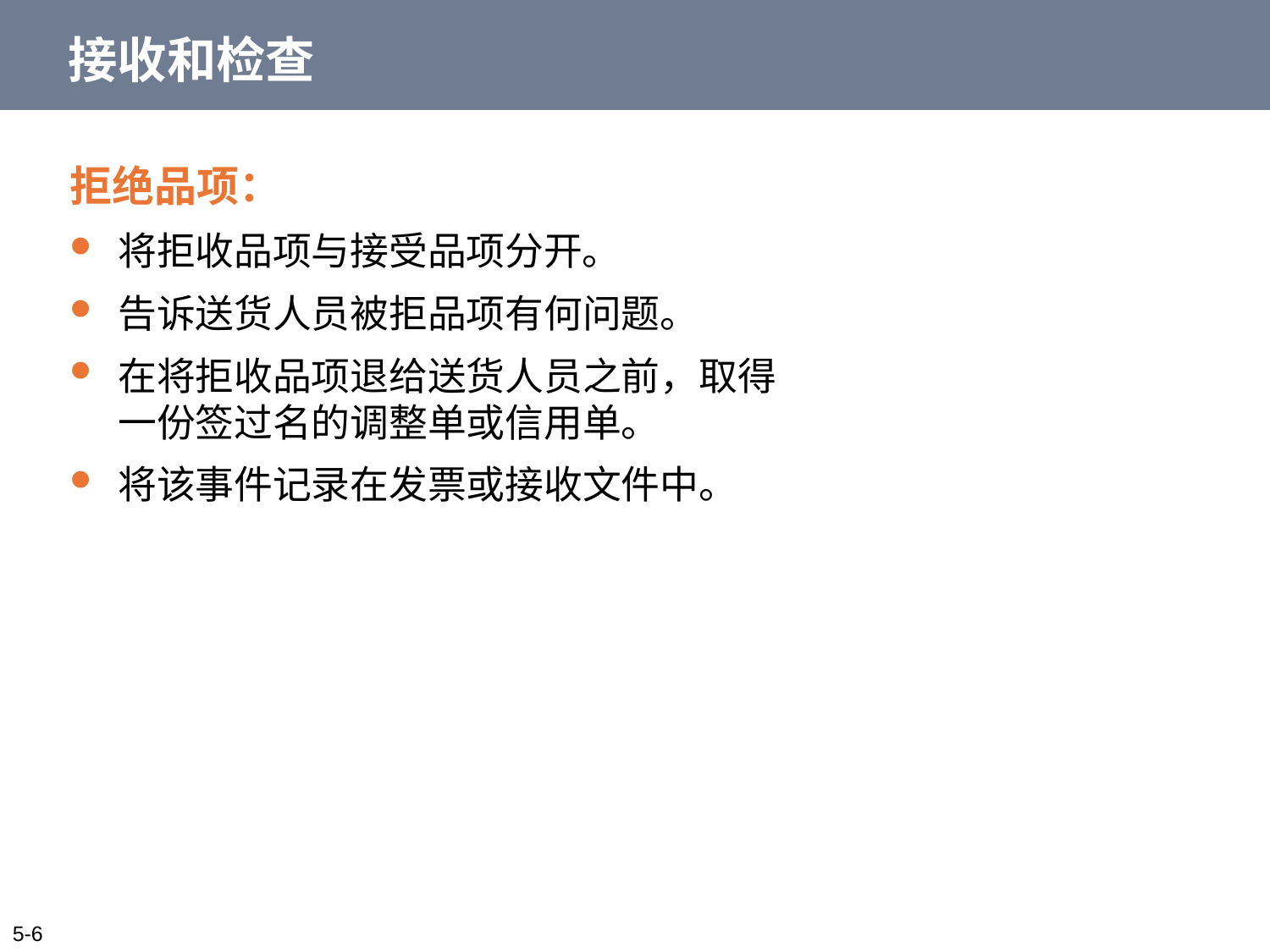

# 接收和检查
拒绝品项：
将拒收品项与接受品项分开。
告诉送货人员被拒品项有何问题。
在将拒收品项退给送货人员之前，取得一份签过名的调整单或信用单。
将该事件记录在发票或接收文件中。
5-6